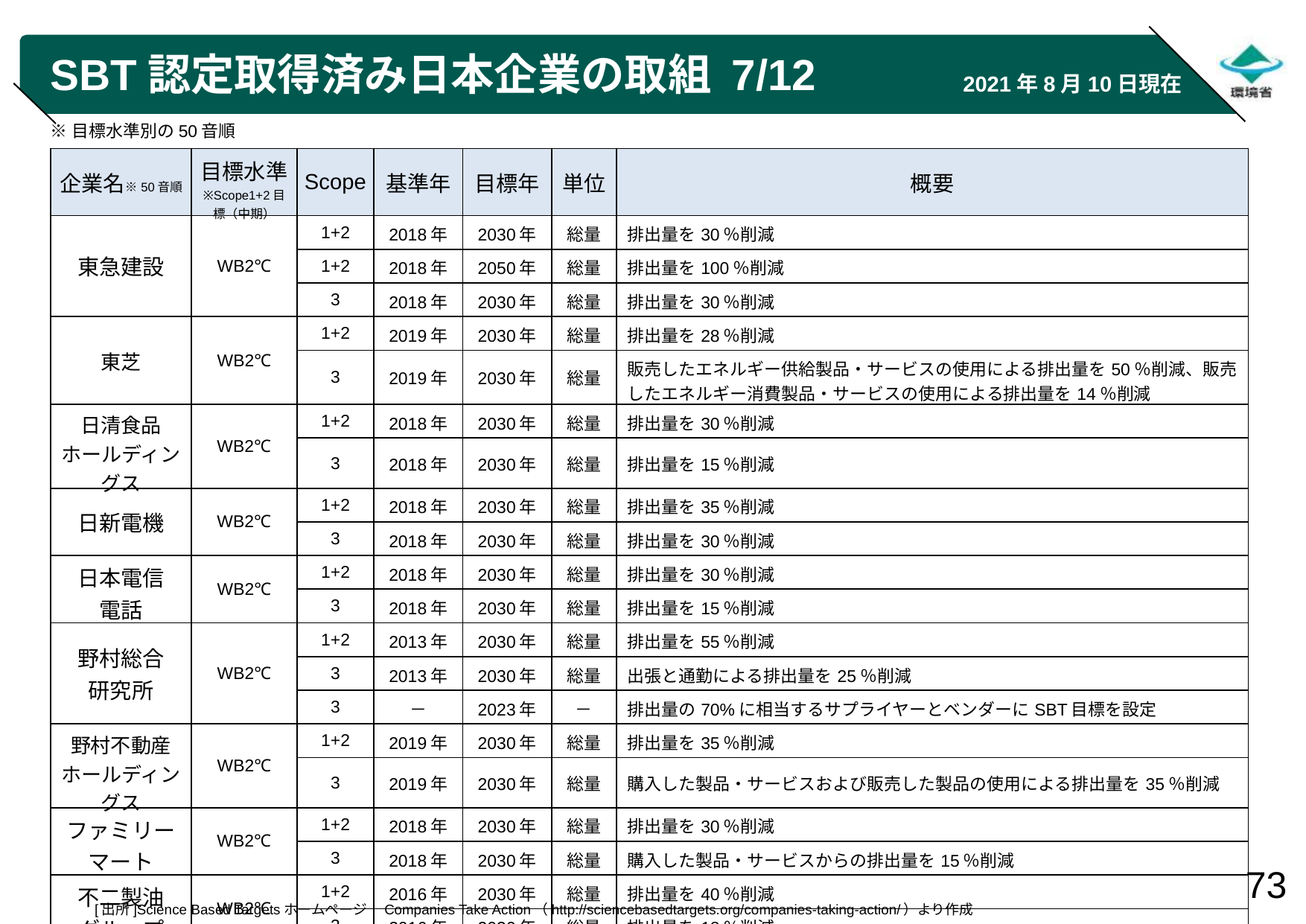

# SBT認定取得済み日本企業の取組 7/12
2021年8月10日現在
※目標水準別の50音順
| 企業名※50音順 | 目標水準 ※Scope1+2目標（中期） | Scope | 基準年 | 目標年 | 単位 | 概要 |
| --- | --- | --- | --- | --- | --- | --- |
| 東急建設 | WB2℃ | 1+2 | 2018年 | 2030年 | 総量 | 排出量を30％削減 |
|  |  | 1+2 | 2018年 | 2050年 | 総量 | 排出量を100％削減 |
|  |  | 3 | 2018年 | 2030年 | 総量 | 排出量を30％削減 |
| 東芝 | WB2℃ | 1+2 | 2019年 | 2030年 | 総量 | 排出量を28％削減 |
|  |  | 3 | 2019年 | 2030年 | 総量 | 販売したエネルギー供給製品・サービスの使用による排出量を50％削減、販売したエネルギー消費製品・サービスの使用による排出量を14％削減 |
| 日清食品 ホールディングス | WB2℃ | 1+2 | 2018年 | 2030年 | 総量 | 排出量を30％削減 |
|  |  | 3 | 2018年 | 2030年 | 総量 | 排出量を15％削減 |
| 日新電機 | WB2℃ | 1+2 | 2018年 | 2030年 | 総量 | 排出量を35％削減 |
|  |  | 3 | 2018年 | 2030年 | 総量 | 排出量を30％削減 |
| 日本電信 電話 | WB2℃ | 1+2 | 2018年 | 2030年 | 総量 | 排出量を30％削減 |
|  |  | 3 | 2018年 | 2030年 | 総量 | 排出量を15％削減 |
| 野村総合 研究所 | WB2℃ | 1+2 | 2013年 | 2030年 | 総量 | 排出量を55％削減 |
|  |  | 3 | 2013年 | 2030年 | 総量 | 出張と通勤による排出量を25％削減 |
|  |  | 3 | － | 2023年 | － | 排出量の70%に相当するサプライヤーとベンダーにSBT目標を設定 |
| 野村不動産ホールディングス | WB2℃ | 1+2 | 2019年 | 2030年 | 総量 | 排出量を35％削減 |
|  |  | 3 | 2019年 | 2030年 | 総量 | 購入した製品・サービスおよび販売した製品の使用による排出量を35％削減 |
| ファミリーマート | WB2℃ | 1+2 | 2018年 | 2030年 | 総量 | 排出量を30％削減 |
|  |  | 3 | 2018年 | 2030年 | 総量 | 購入した製品・サービスからの排出量を15％削減 |
| 不二製油 グループ | WB2℃ | 1+2 | 2016年 | 2030年 | 総量 | 排出量を40％削減 |
|  |  | 3 | 2016年 | 2030年 | 総量 | 排出量を18％削減 |
[出所]Science Based Targetsホームページ　Companies Take Action（http://sciencebasedtargets.org/companies-taking-action/）より作成